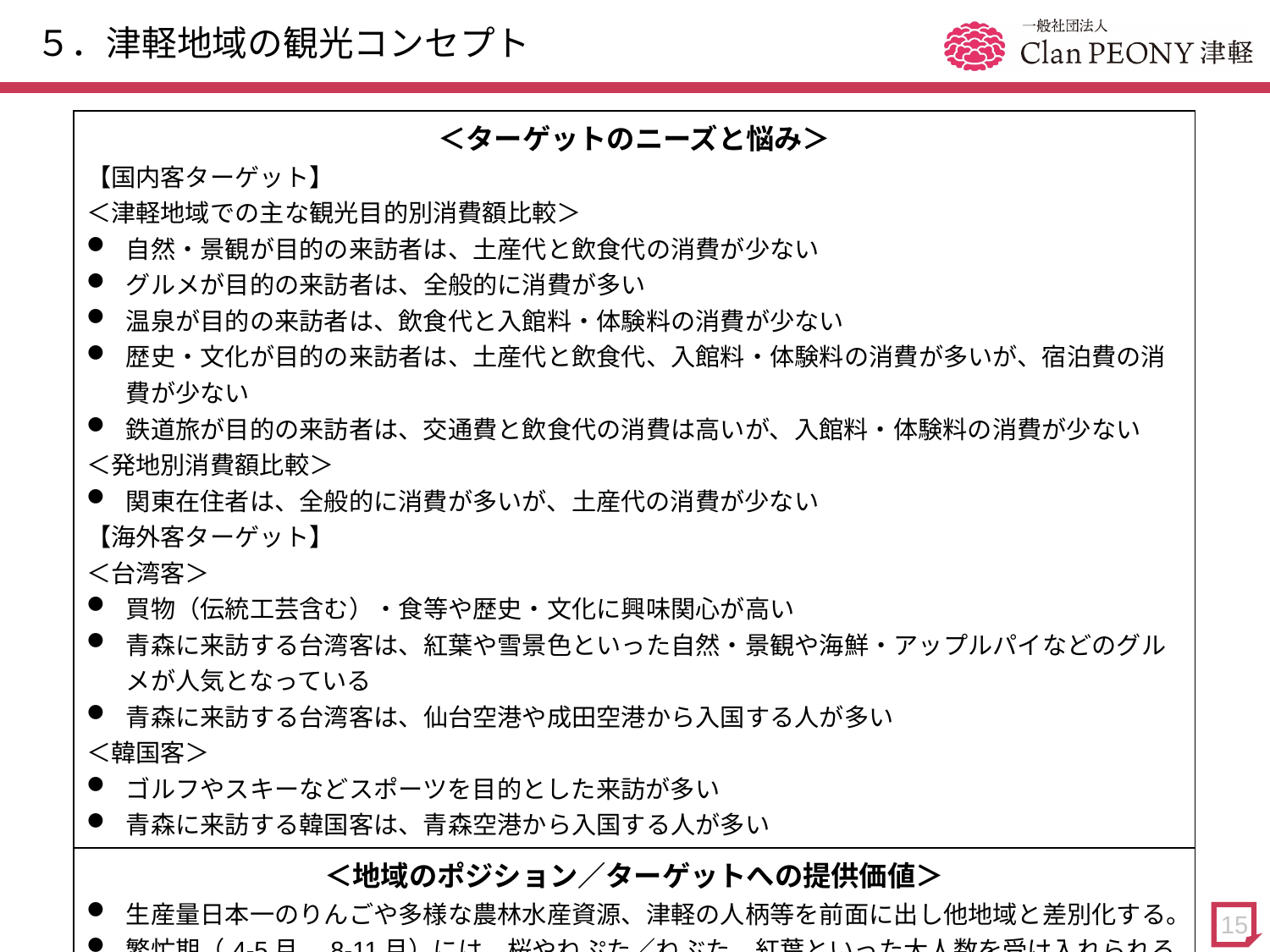

# ５．津軽地域の観光コンセプト

| ＜ターゲットのニーズと悩み＞ 【国内客ターゲット】 ＜津軽地域での主な観光目的別消費額比較＞ 自然・景観が目的の来訪者は、土産代と飲食代の消費が少ない グルメが目的の来訪者は、全般的に消費が多い 温泉が目的の来訪者は、飲食代と入館料・体験料の消費が少ない 歴史・文化が目的の来訪者は、土産代と飲食代、入館料・体験料の消費が多いが、宿泊費の消費が少ない 鉄道旅が目的の来訪者は、交通費と飲食代の消費は高いが、入館料・体験料の消費が少ない ＜発地別消費額比較＞ 関東在住者は、全般的に消費が多いが、土産代の消費が少ない 【海外客ターゲット】 ＜台湾客＞ 買物（伝統工芸含む）・食等や歴史・文化に興味関心が高い 青森に来訪する台湾客は、紅葉や雪景色といった自然・景観や海鮮・アップルパイなどのグルメが人気となっている 青森に来訪する台湾客は、仙台空港や成田空港から入国する人が多い ＜韓国客＞ ゴルフやスキーなどスポーツを目的とした来訪が多い 青森に来訪する韓国客は、青森空港から入国する人が多い |
| --- |
| ＜地域のポジション／ターゲットへの提供価値＞ 生産量日本一のりんごや多様な農林水産資源、津軽の人柄等を前面に出し他地域と差別化する。 繁忙期（4-5月、8-11月）には、桜やねぷた／ねぶた、紅葉といった大人数を受け入れられる観光資源をフックに津軽地域への誘客を強化し、来訪客に多くの観光スポットを周遊させることで旅行消費を増加させる。 閑散期（6-7月、12-3月）には、鉄道旅や伝統工芸などニッチな需要を捉えて津軽地域への誘客を図り、密度の濃い体験を提供することでリピーターにつなげていく。 |
15